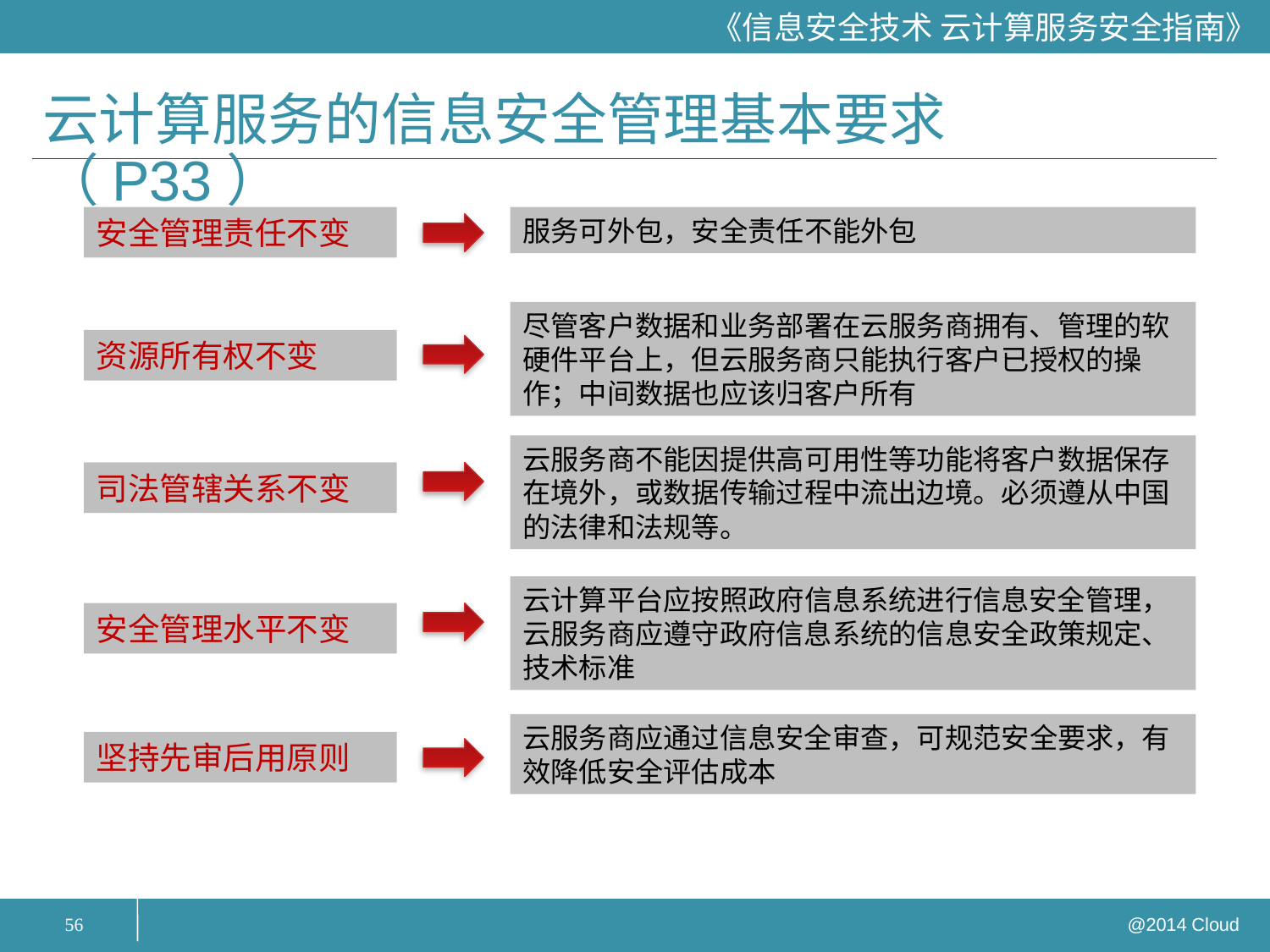

# 云计算服务的信息安全管理基本要求（P33）
安全管理责任不变
服务可外包，安全责任不能外包

尽管客户数据和业务部署在云服务商拥有、管理的软硬件平台上，但云服务商只能执行客户已授权的操作；中间数据也应该归客户所有

资源所有权不变
云服务商不能因提供高可用性等功能将客户数据保存在境外，或数据传输过程中流出边境。必须遵从中国的法律和法规等。

司法管辖关系不变
云计算平台应按照政府信息系统进行信息安全管理，云服务商应遵守政府信息系统的信息安全政策规定、技术标准

安全管理水平不变
云服务商应通过信息安全审查，可规范安全要求，有效降低安全评估成本

坚持先审后用原则
56